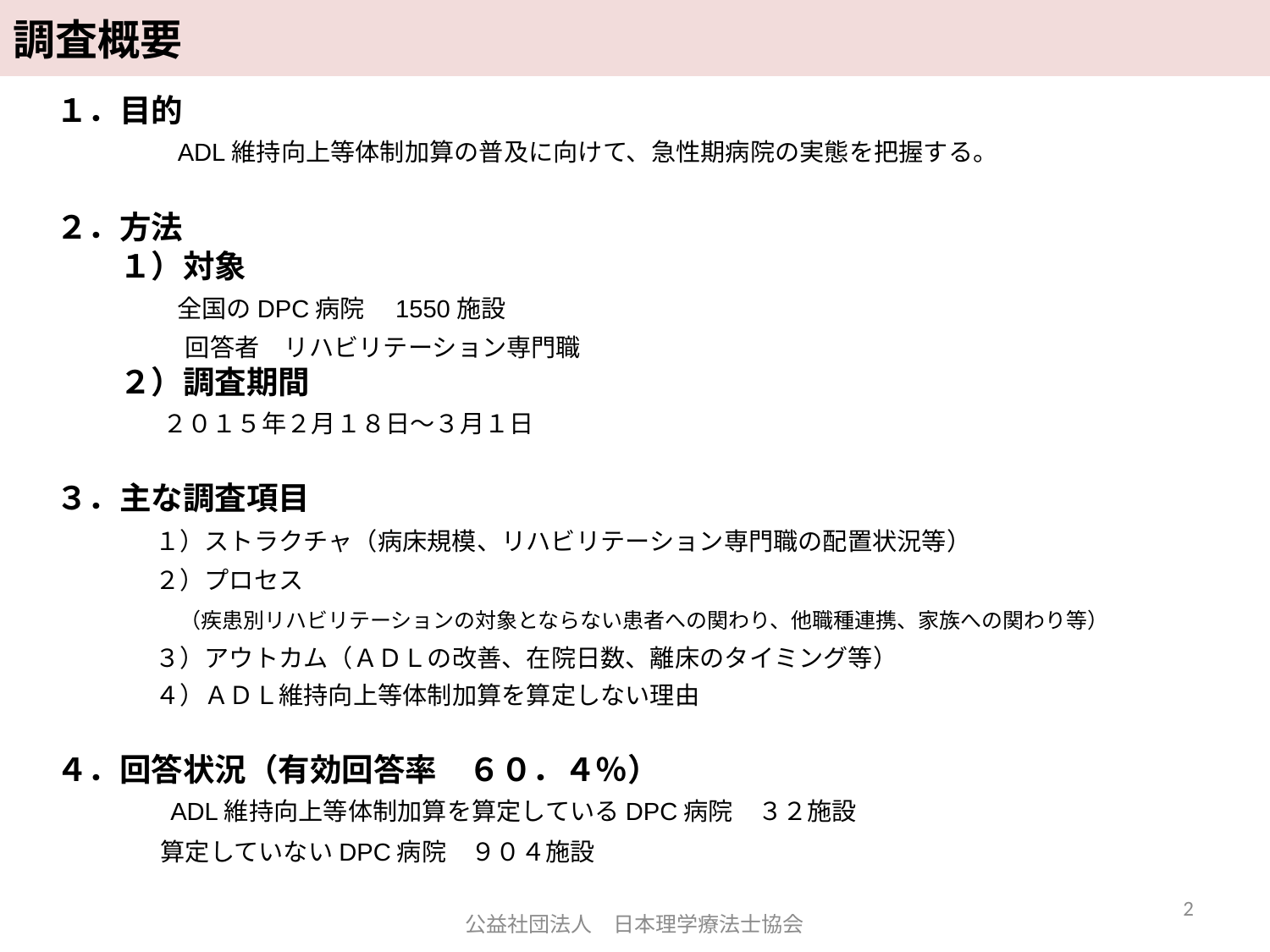

# 調査概要
１．目的
　　       ADL維持向上等体制加算の普及に向けて、急性期病院の実態を把握する。

２．方法
　　１）対象
　　　　    全国のDPC病院　1550施設
　　　　　 回答者　リハビリテーション専門職
　　２）調査期間
　　      ２０１５年２月１８日～３月１日

３．主な調査項目
　　　　１）ストラクチャ（病床規模、リハビリテーション専門職の配置状況等）
　　　　２）プロセス
　　　　　（疾患別リハビリテーションの対象とならない患者への関わり、他職種連携、家族への関わり等）
　　　　３）アウトカム（ＡＤＬの改善、在院日数、離床のタイミング等）
　　　　４）ＡＤＬ維持向上等体制加算を算定しない理由

４．回答状況（有効回答率　６０．４％）
　　      ADL維持向上等体制加算を算定しているDPC病院　３２施設
　　          算定していないDPC病院　９０４施設

2
公益社団法人　日本理学療法士協会